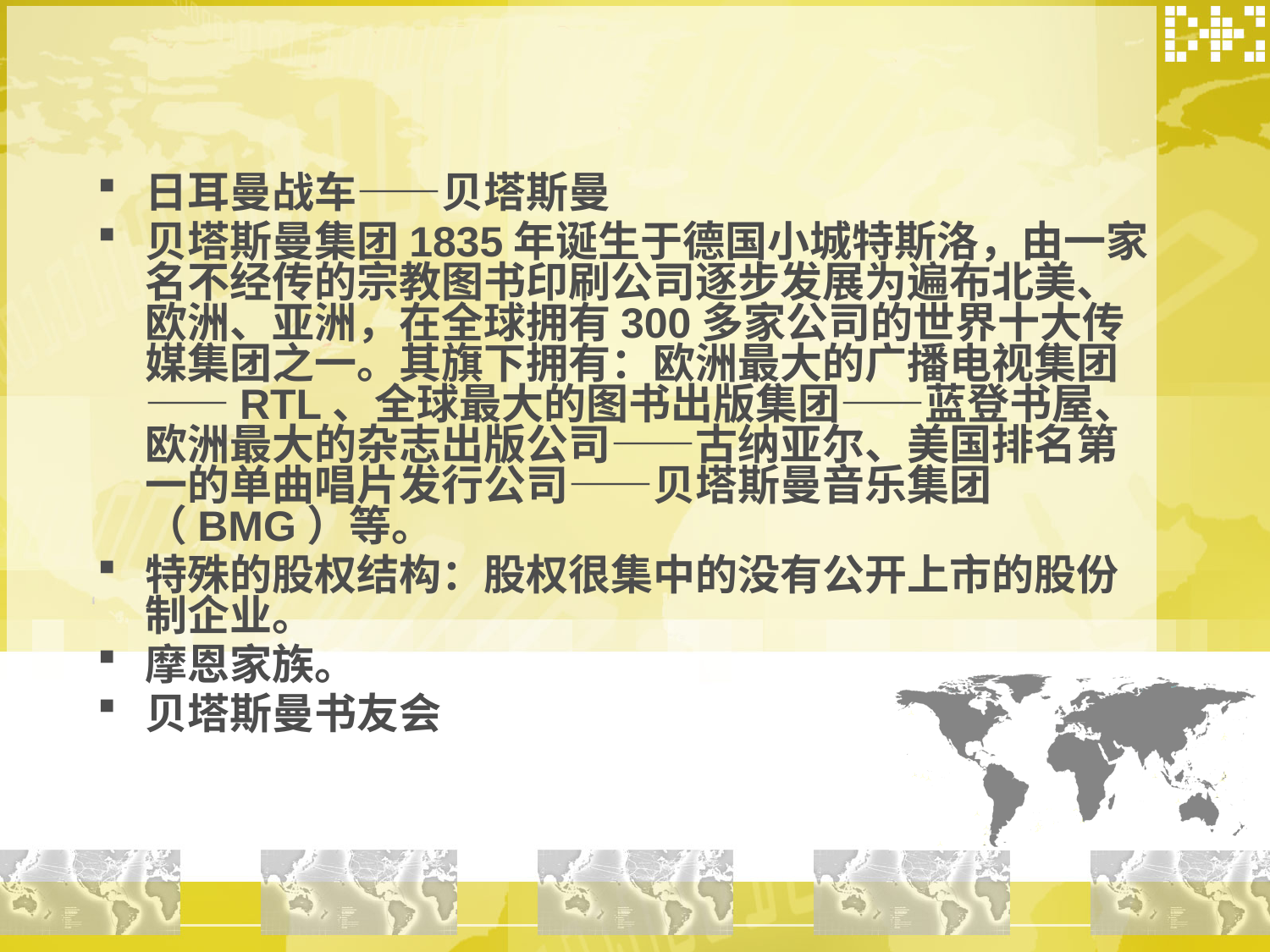

日耳曼战车——贝塔斯曼
贝塔斯曼集团1835年诞生于德国小城特斯洛，由一家名不经传的宗教图书印刷公司逐步发展为遍布北美、欧洲、亚洲，在全球拥有300多家公司的世界十大传媒集团之一。其旗下拥有：欧洲最大的广播电视集团——RTL、全球最大的图书出版集团——蓝登书屋、欧洲最大的杂志出版公司——古纳亚尔、美国排名第一的单曲唱片发行公司——贝塔斯曼音乐集团（BMG）等。
特殊的股权结构：股权很集中的没有公开上市的股份制企业。
摩恩家族。
贝塔斯曼书友会